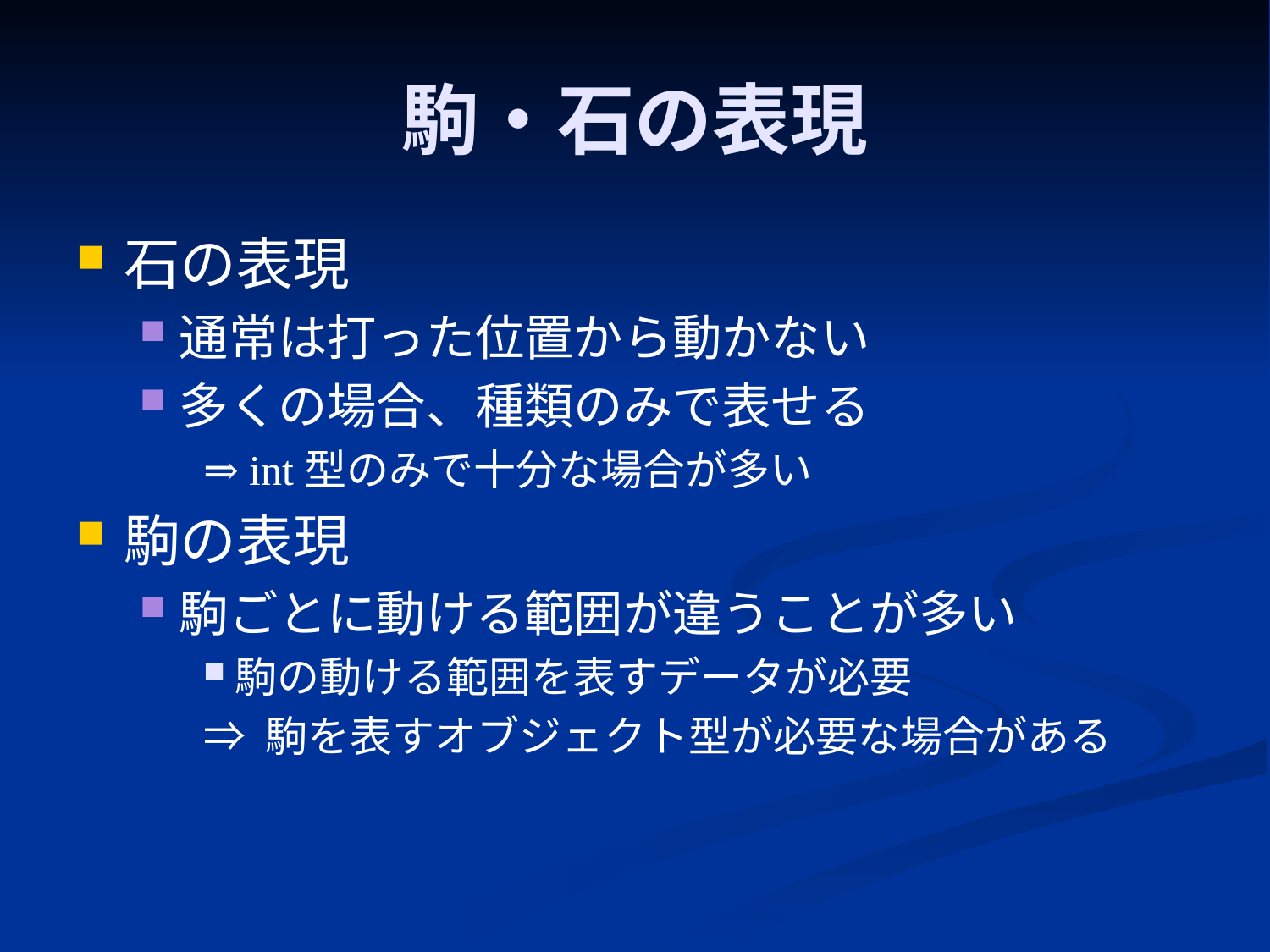

# 駒・石の表現
石の表現
通常は打った位置から動かない
多くの場合、種類のみで表せる
⇒ int型のみで十分な場合が多い
駒の表現
駒ごとに動ける範囲が違うことが多い
駒の動ける範囲を表すデータが必要
⇒ 駒を表すオブジェクト型が必要な場合がある